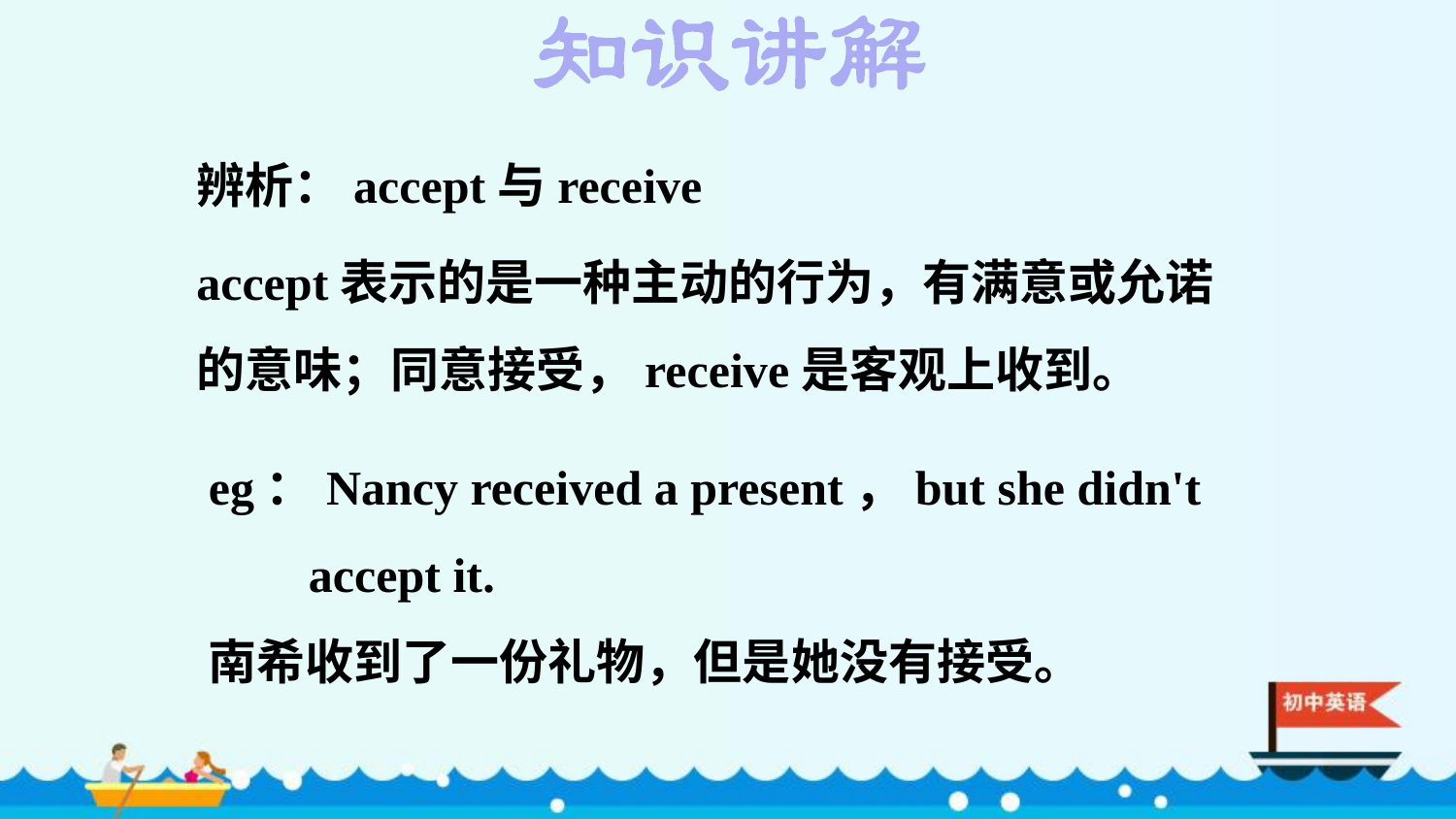

辨析：accept与receive
accept表示的是一种主动的行为，有满意或允诺的意味；同意接受，receive是客观上收到。
eg：Nancy received a present，but she didn't accept it.
南希收到了一份礼物，但是她没有接受。